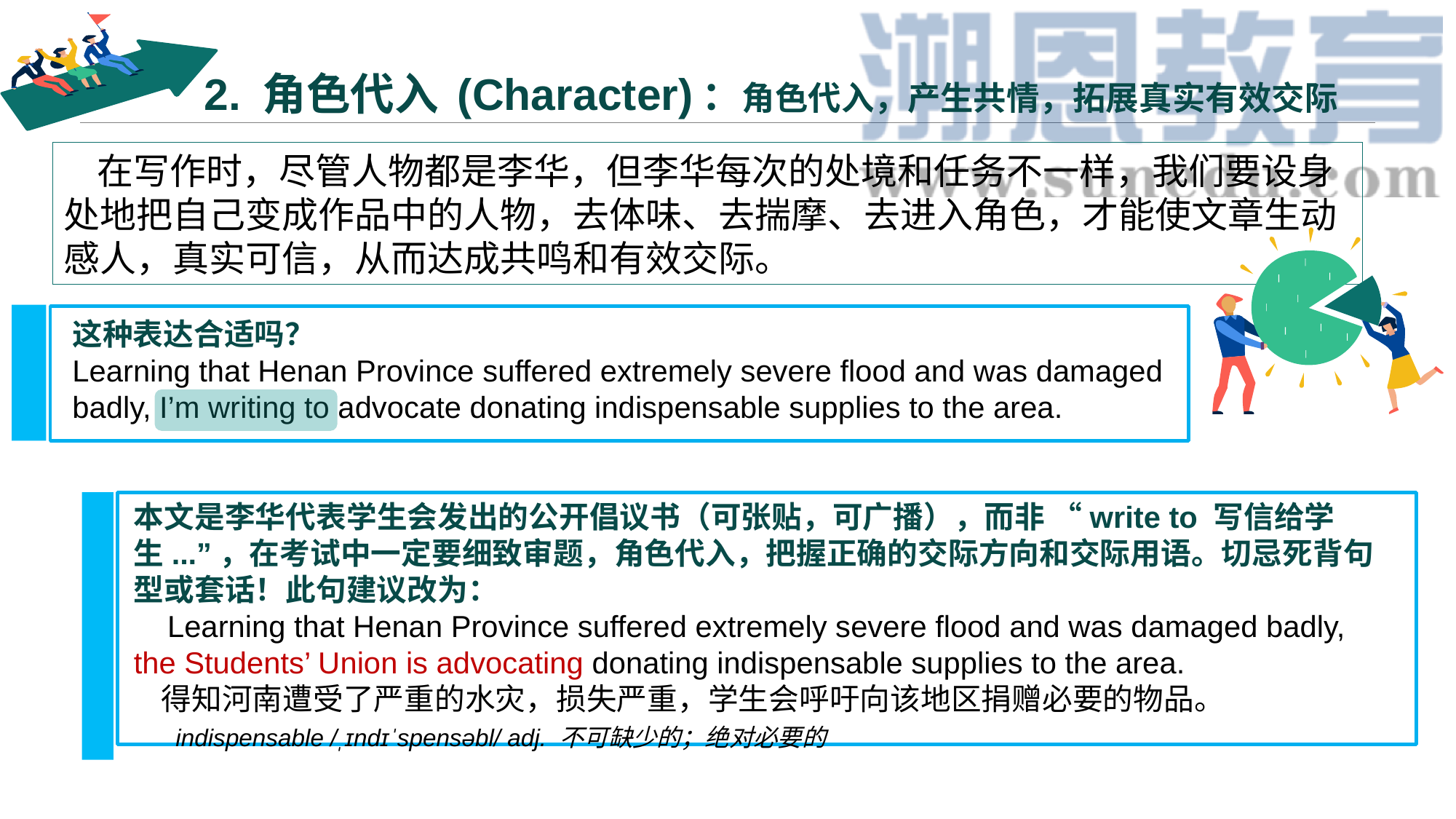

# 2. 角色代入 (Character)：角色代入，产生共情，拓展真实有效交际
   在写作时，尽管人物都是李华，但李华每次的处境和任务不一样，我们要设身处地把自己变成作品中的人物，去体味、去揣摩、去进入角色，才能使文章生动感人，真实可信，从而达成共鸣和有效交际。

这种表达合适吗？
Learning that Henan Province suffered extremely severe flood and was damaged badly, I’m writing to advocate donating indispensable supplies to the area.

本文是李华代表学生会发出的公开倡议书（可张贴，可广播），而非 “write to 写信给学生...”，在考试中一定要细致审题，角色代入，把握正确的交际方向和交际用语。切忌死背句型或套话！此句建议改为：
    Learning that Henan Province suffered extremely severe flood and was damaged badly, the Students’ Union is advocating donating indispensable supplies to the area.
   得知河南遭受了严重的水灾，损失严重，学生会呼吁向该地区捐赠必要的物品。
     indispensable /ˌɪndɪˈspensəbl/ adj. 不可缺少的；绝对必要的
14